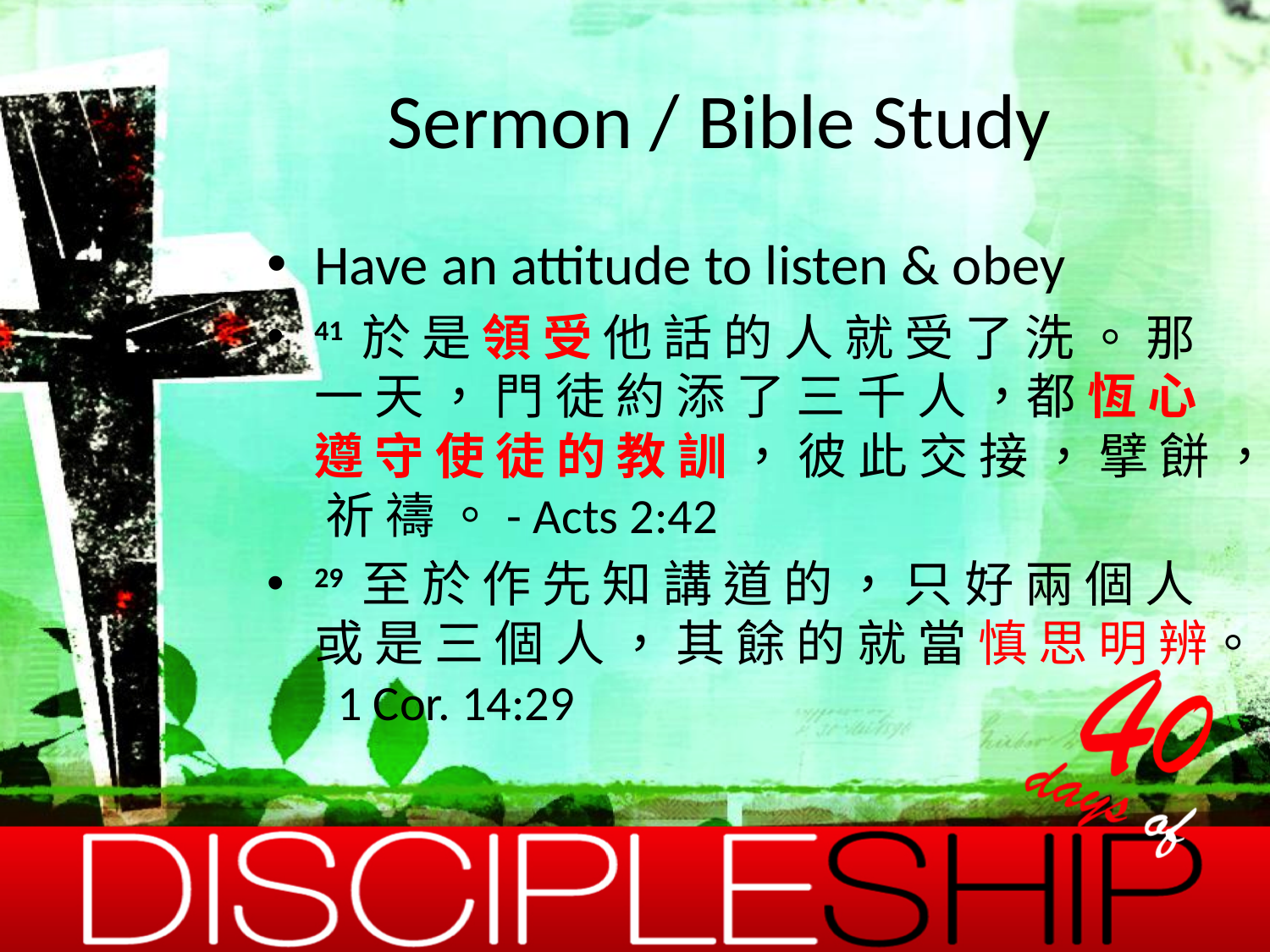

# Sermon / Bible Study
Have an attitude to listen & obey
41 於 是 領 受 他 話 的 人 就 受 了 洗 。 那 一 天 ， 門 徒 約 添 了 三 千 人 ，都 恆 心 遵 守 使 徒 的 教 訓 ， 彼 此 交 接 ， 擘 餅 ， 祈 禱 。- Acts 2:42
29 至 於 作 先 知 講 道 的 ， 只 好 兩 個 人 或 是 三 個 人 ， 其 餘 的 就 當 慎 思 明 辨。 1 Cor. 14:29